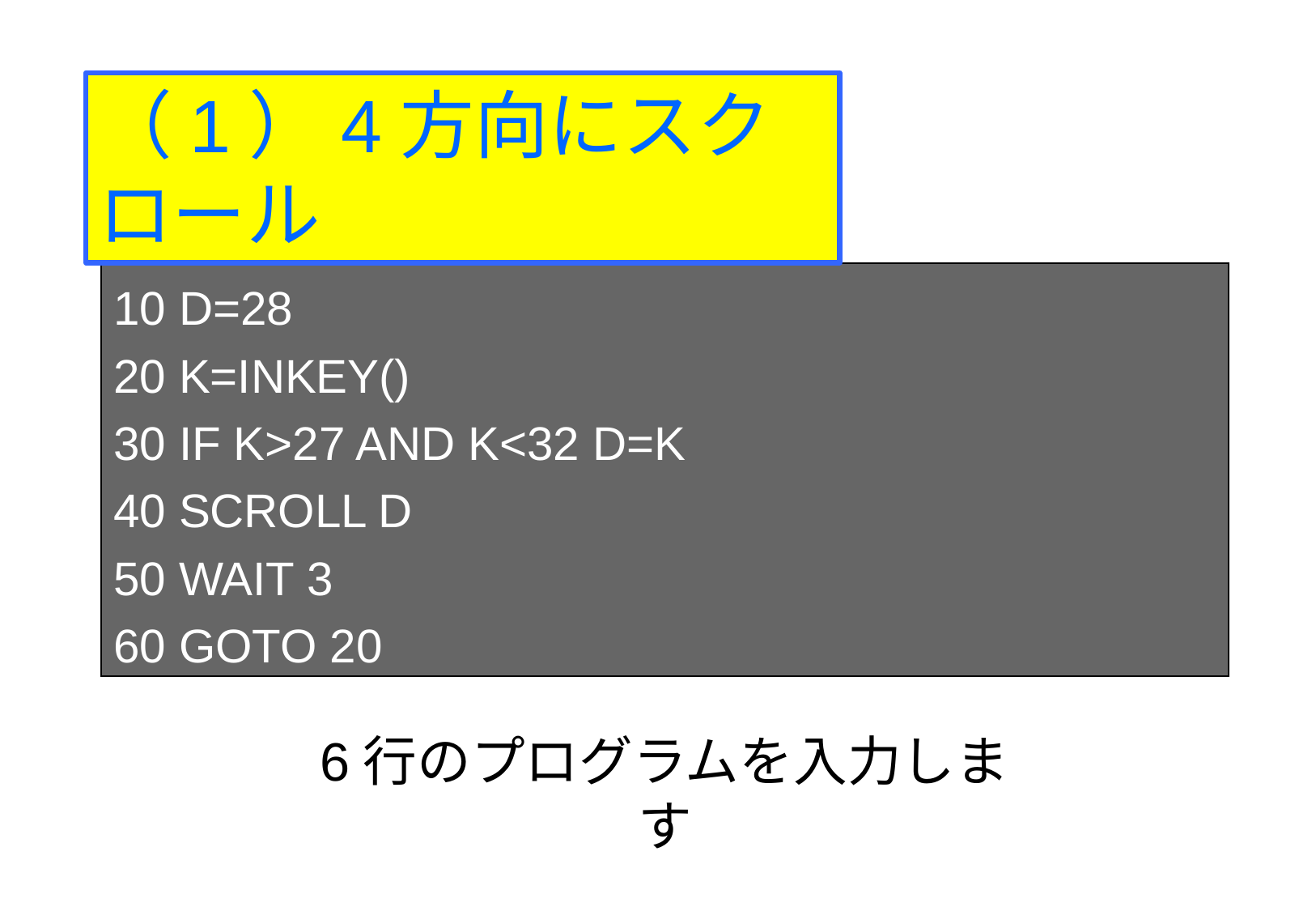

（1）4方向にスクロール
10 D=28
20 K=INKEY()
30 IF K>27 AND K<32 D=K
40 SCROLL D
50 WAIT 3
60 GOTO 20
6行のプログラムを入力します